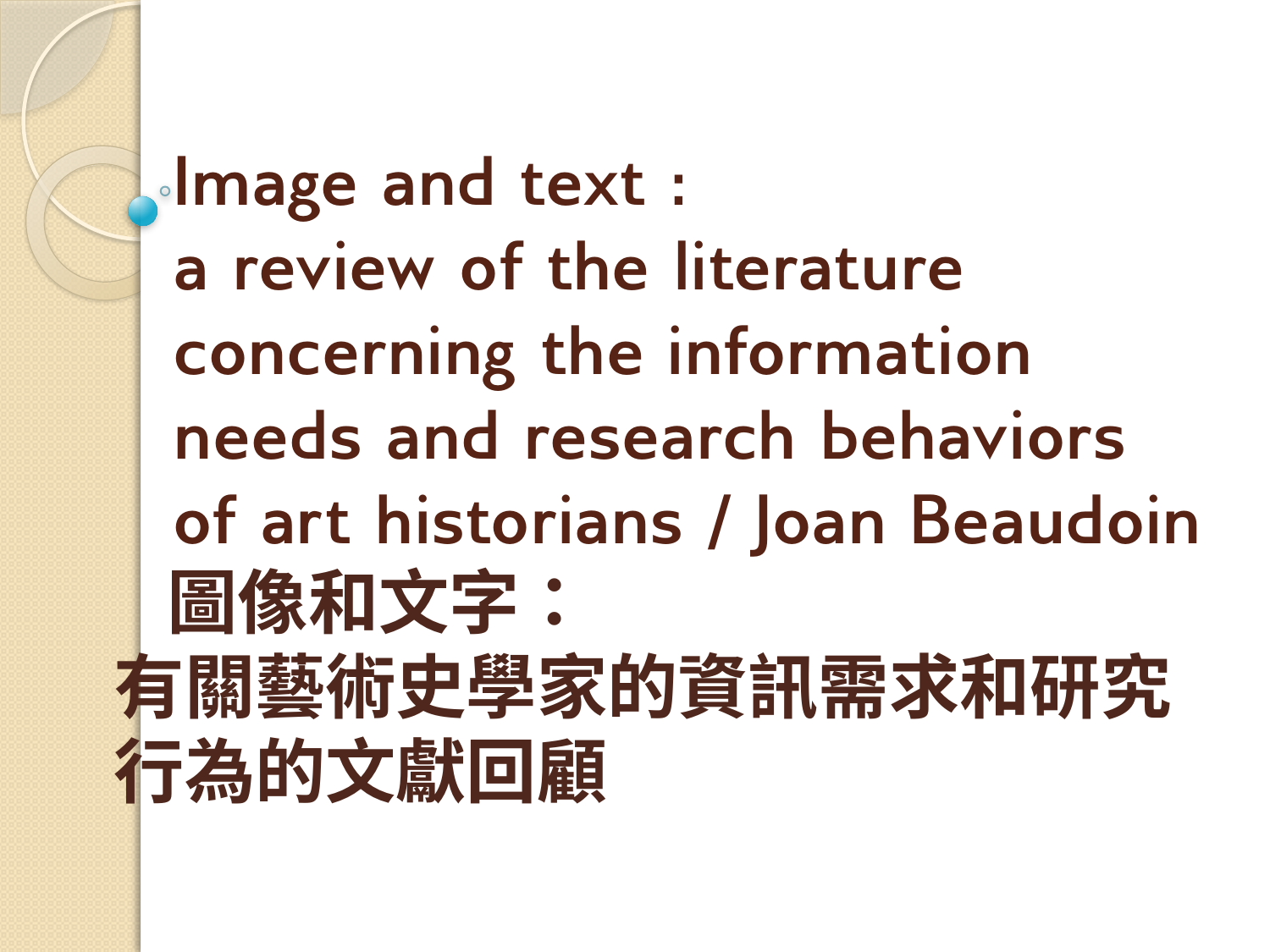

# Image and text : a review of the literature concerning the information needs and research behaviors of art historians / Joan Beaudoin 圖像和文字： 有關藝術史學家的資訊需求和研究 行為的文獻回顧